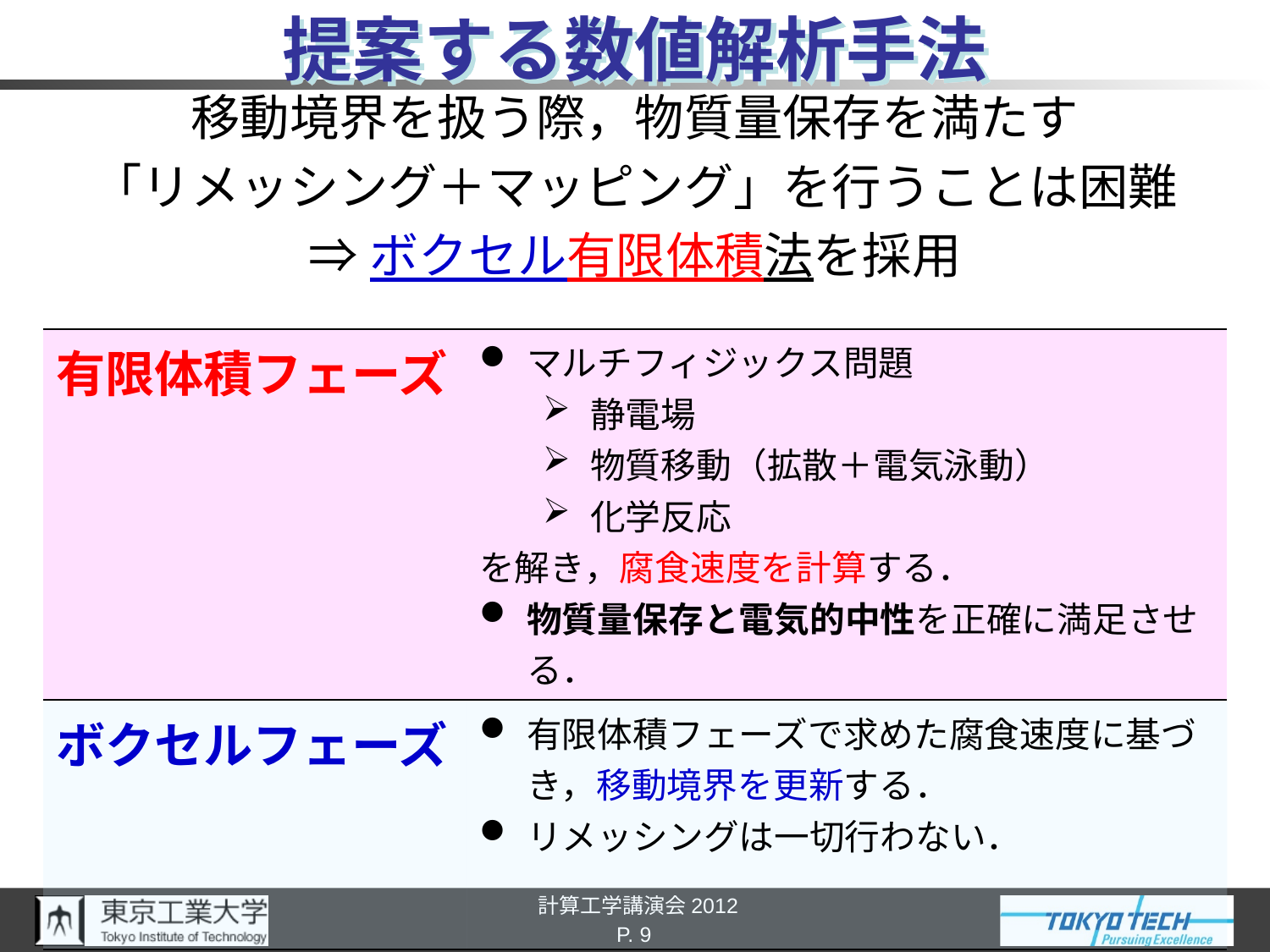

# 提案する数値解析手法
移動境界を扱う際，物質量保存を満たす
「リメッシング＋マッピング」を行うことは困難
⇒ボクセル有限体積法を採用

| 有限体積フェーズ | マルチフィジックス問題 静電場 物質移動（拡散＋電気泳動） 化学反応 を解き，腐食速度を計算する． 物質量保存と電気的中性を正確に満足させる． |
| --- | --- |
| ボクセルフェーズ | 有限体積フェーズで求めた腐食速度に基づき，移動境界を更新する． リメッシングは一切行わない． |
P. 9